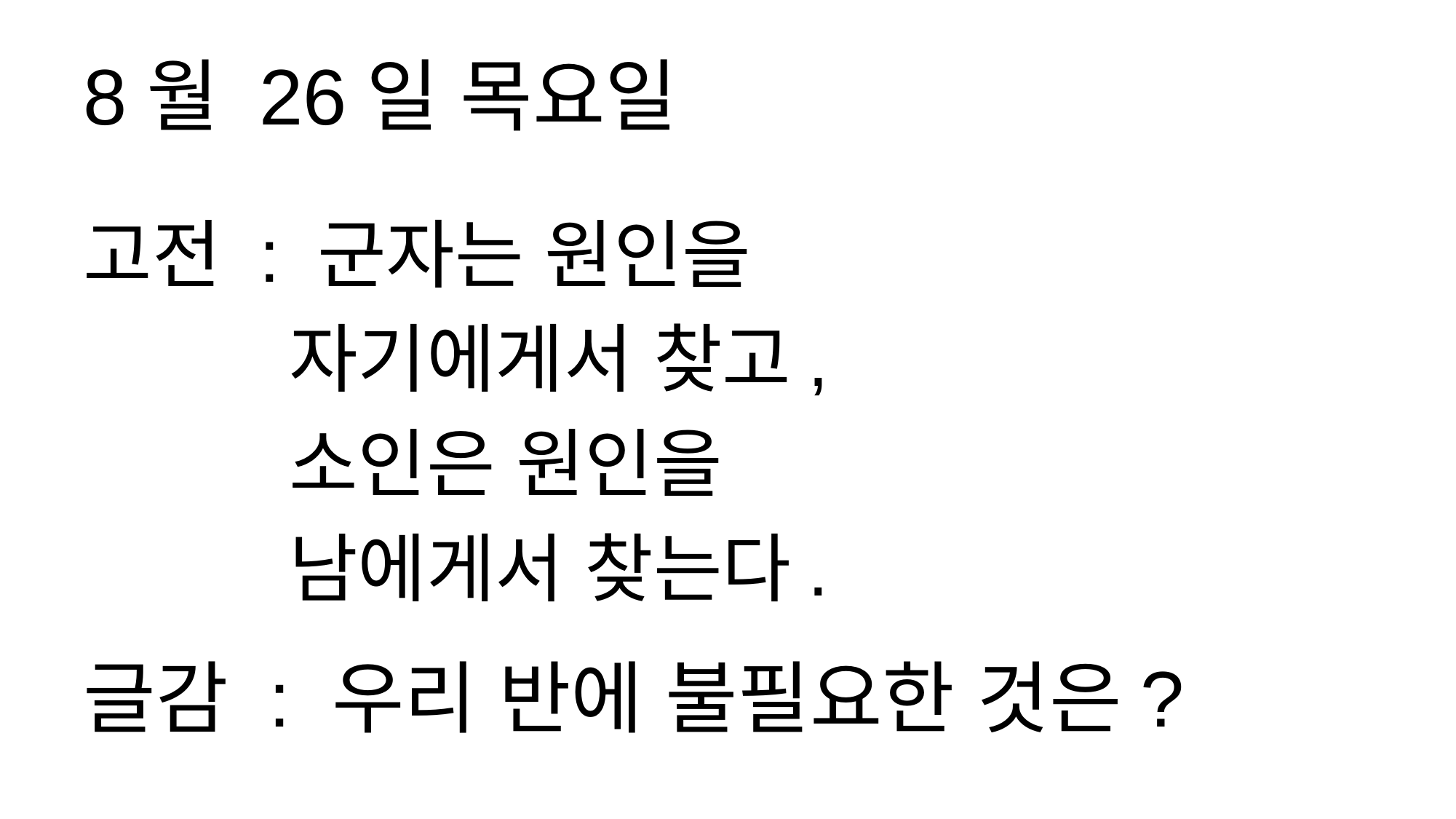

8월 26일 목요일
고전 : 군자는 원인을
         자기에게서 찾고,
         소인은 원인을
         남에게서 찾는다.
글감 : 우리 반에 불필요한 것은?